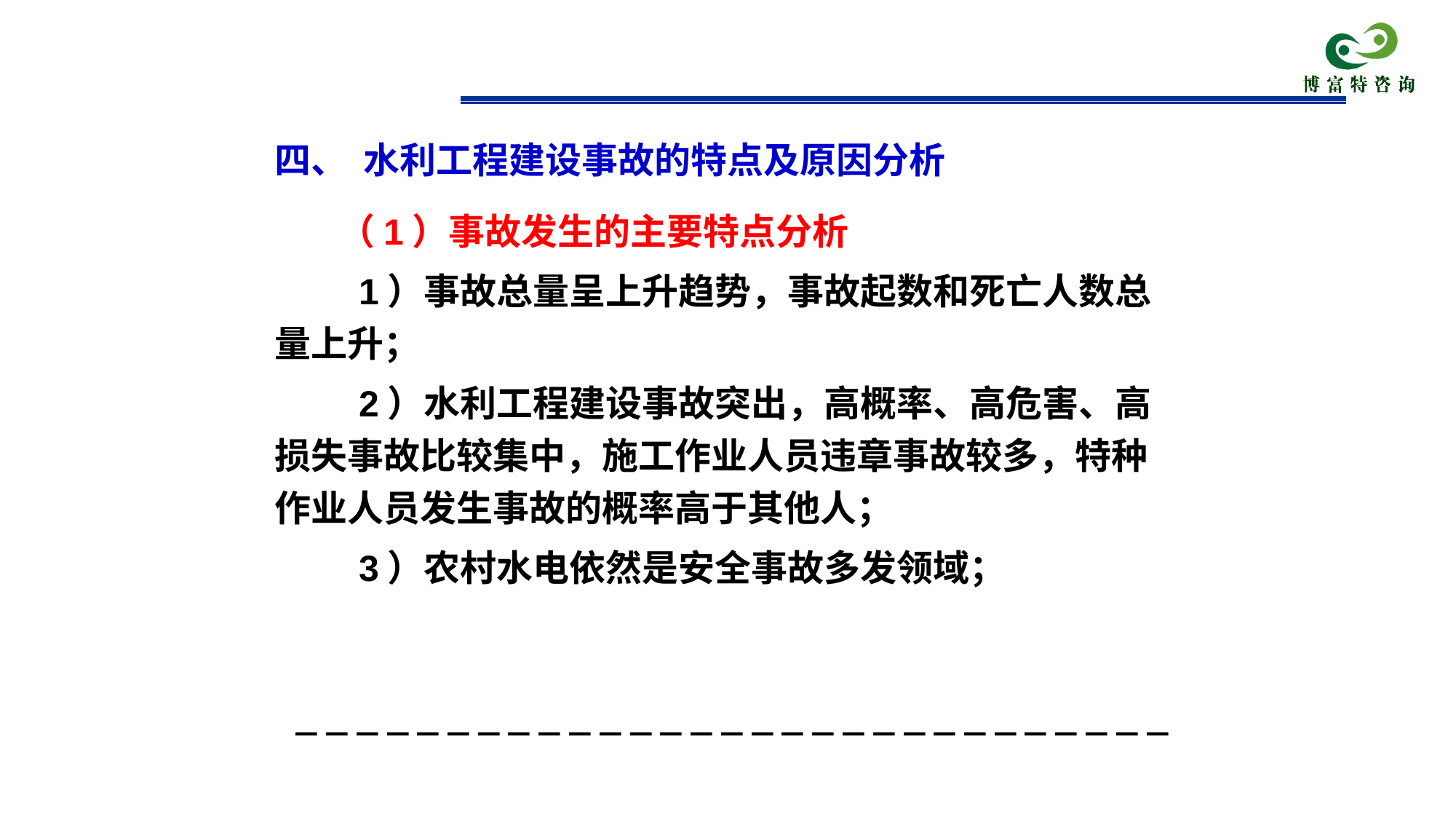

# 四、  水利工程建设事故的特点及原因分析
（1）事故发生的主要特点分析
  1）事故总量呈上升趋势，事故起数和死亡人数总量上升；
  2）水利工程建设事故突出，高概率、高危害、高损失事故比较集中，施工作业人员违章事故较多，特种作业人员发生事故的概率高于其他人；
  3）农村水电依然是安全事故多发领域；

－－－－－－－－－－－－－－－－－－－－－－－－－－－－－